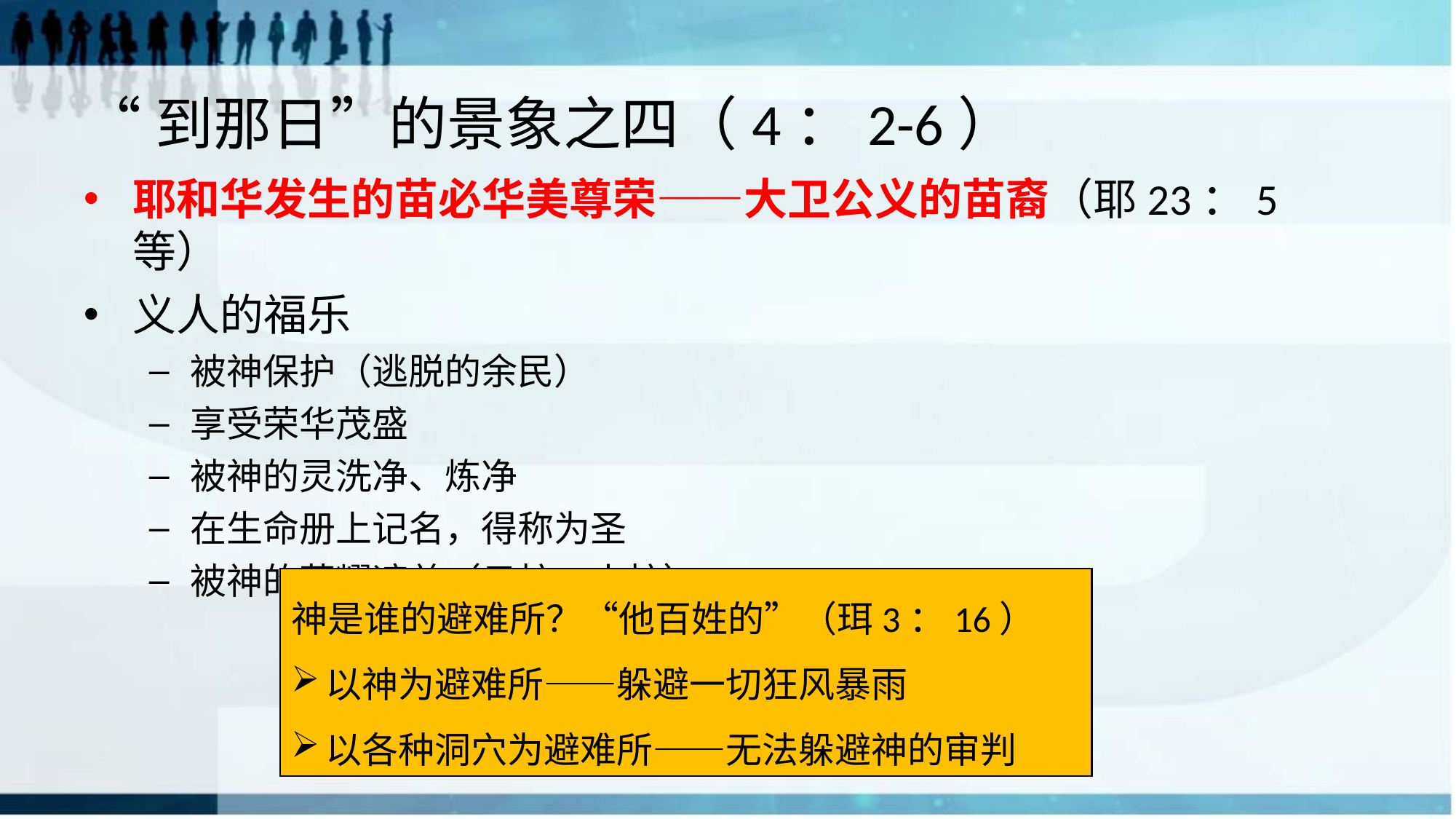

# “到那日”的景象之四（4：2-6）
耶和华发生的苗必华美尊荣——大卫公义的苗裔（耶23：5等）
义人的福乐
被神保护（逃脱的余民）
享受荣华茂盛
被神的灵洗净、炼净
在生命册上记名，得称为圣
被神的荣耀遮盖（云柱、火柱）
神是谁的避难所？“他百姓的”（珥3：16）
以神为避难所——躲避一切狂风暴雨
以各种洞穴为避难所——无法躲避神的审判